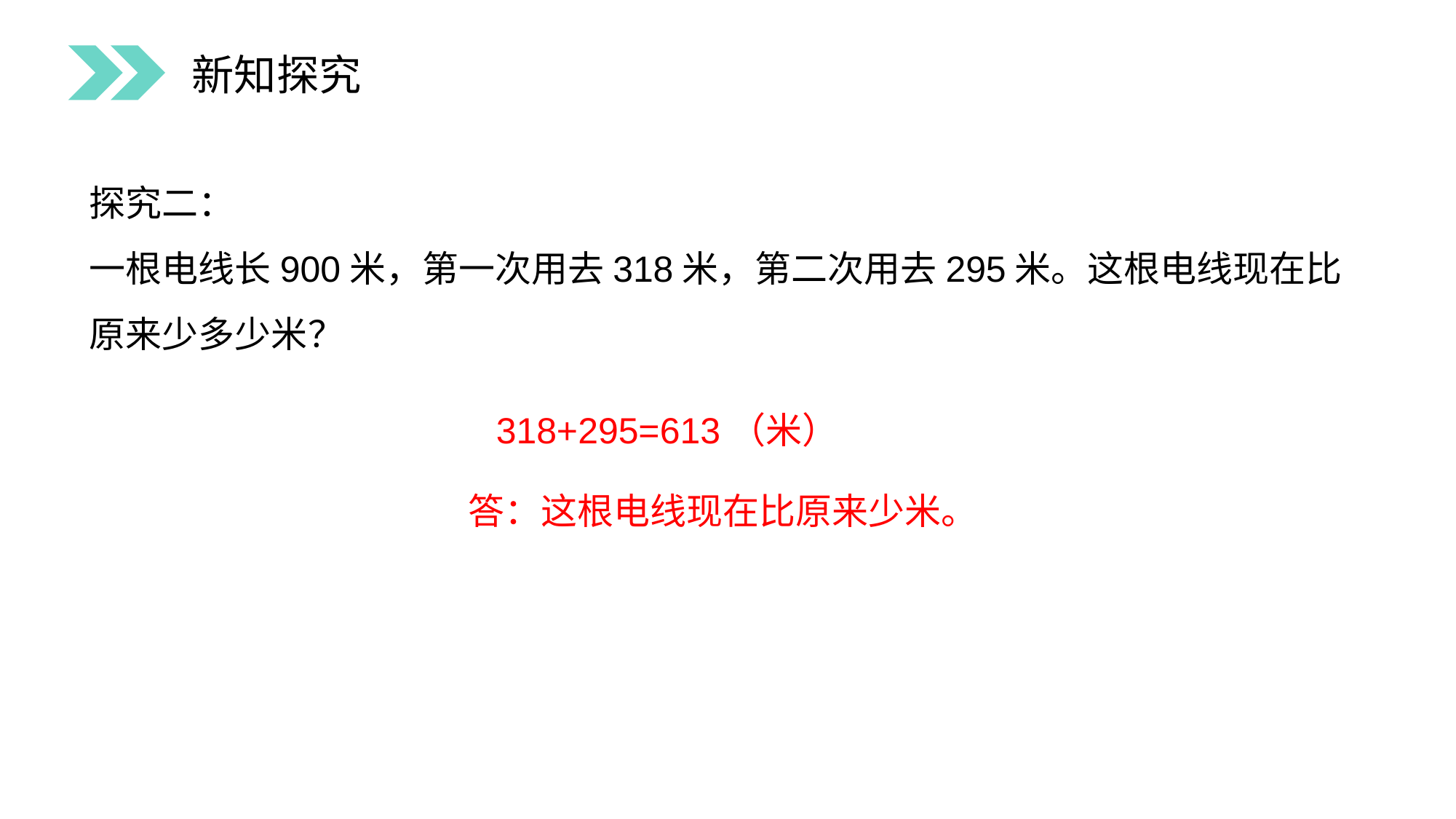

新知探究
探究二：
一根电线长900米，第一次用去318米，第二次用去295米。这根电线现在比原来少多少米？

318+295=613（米）
答：这根电线现在比原来少米。